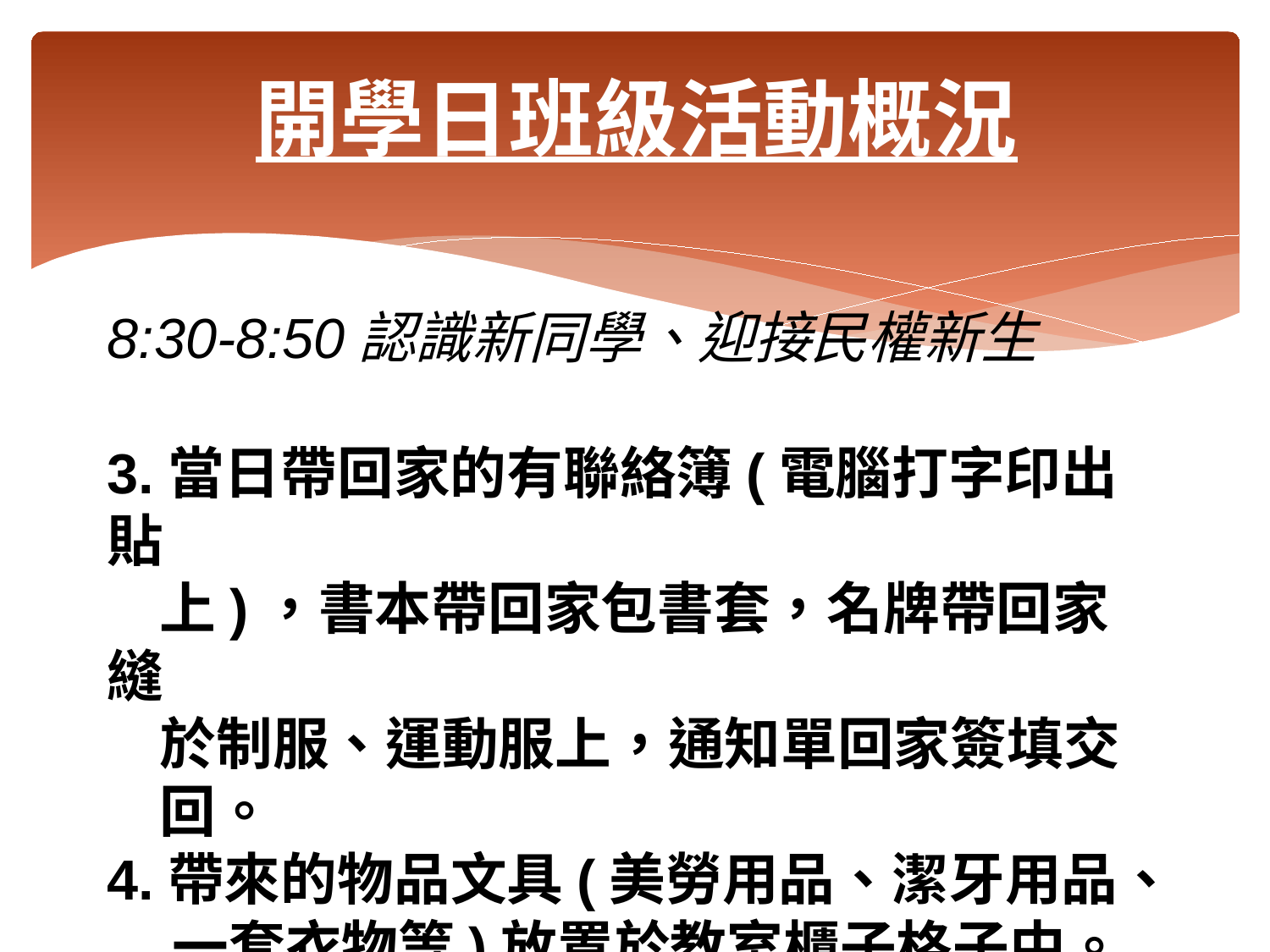

# 開學日班級活動概況
8:30-8:50認識新同學、迎接民權新生

3.當日帶回家的有聯絡簿(電腦打字印出貼
   上)，書本帶回家包書套，名牌帶回家縫
   於制服、運動服上，通知單回家簽填交
   回。
4.帶來的物品文具(美勞用品、潔牙用品、
    一套衣物等)放置於教室櫃子格子中。